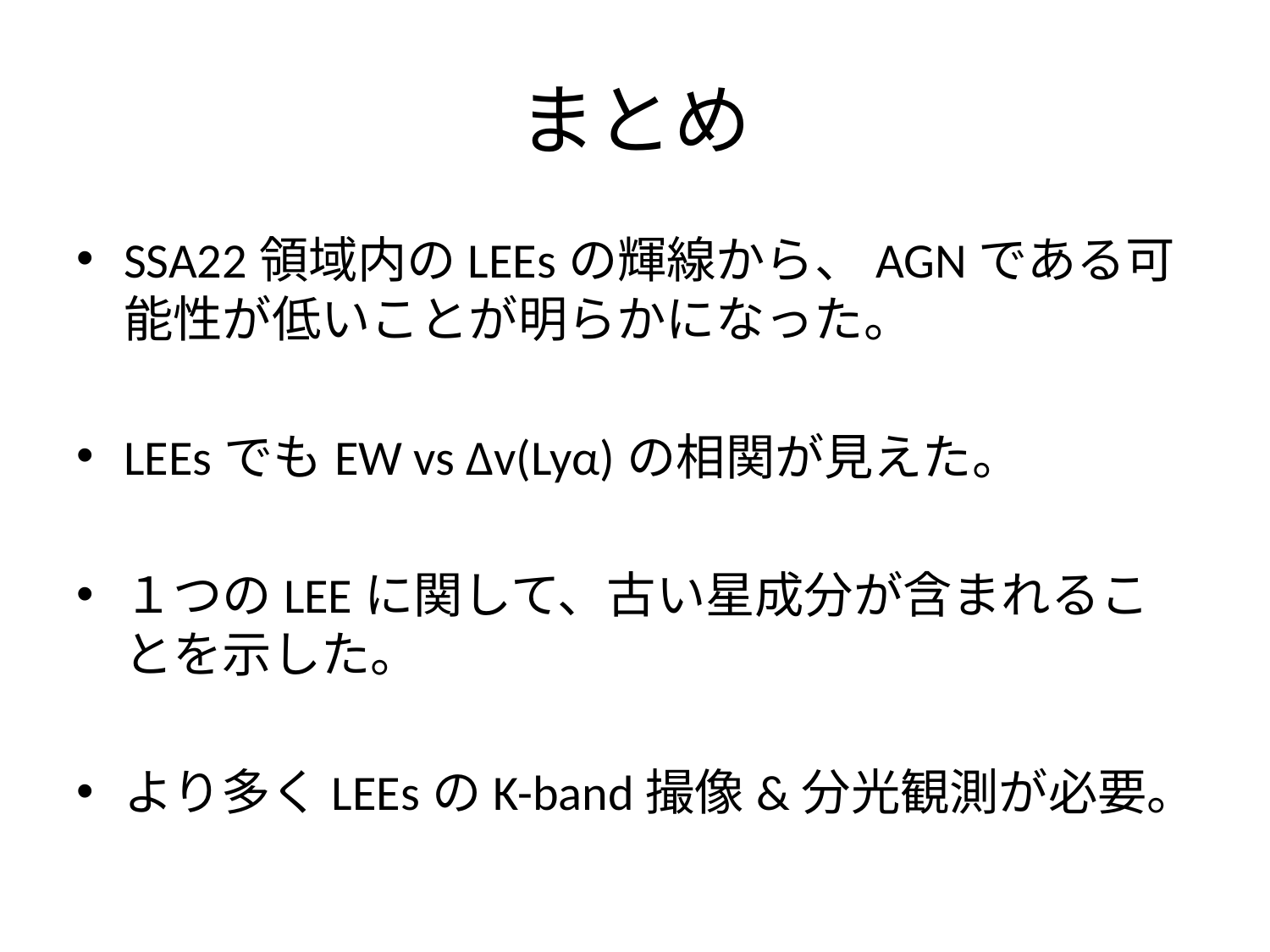

# まとめ
SSA22領域内のLEEsの輝線から、AGNである可能性が低いことが明らかになった。

LEEsでもEW vs Δv(Lyα)の相関が見えた。

１つのLEEに関して、古い星成分が含まれることを示した。

より多くLEEsのK-band撮像&分光観測が必要。